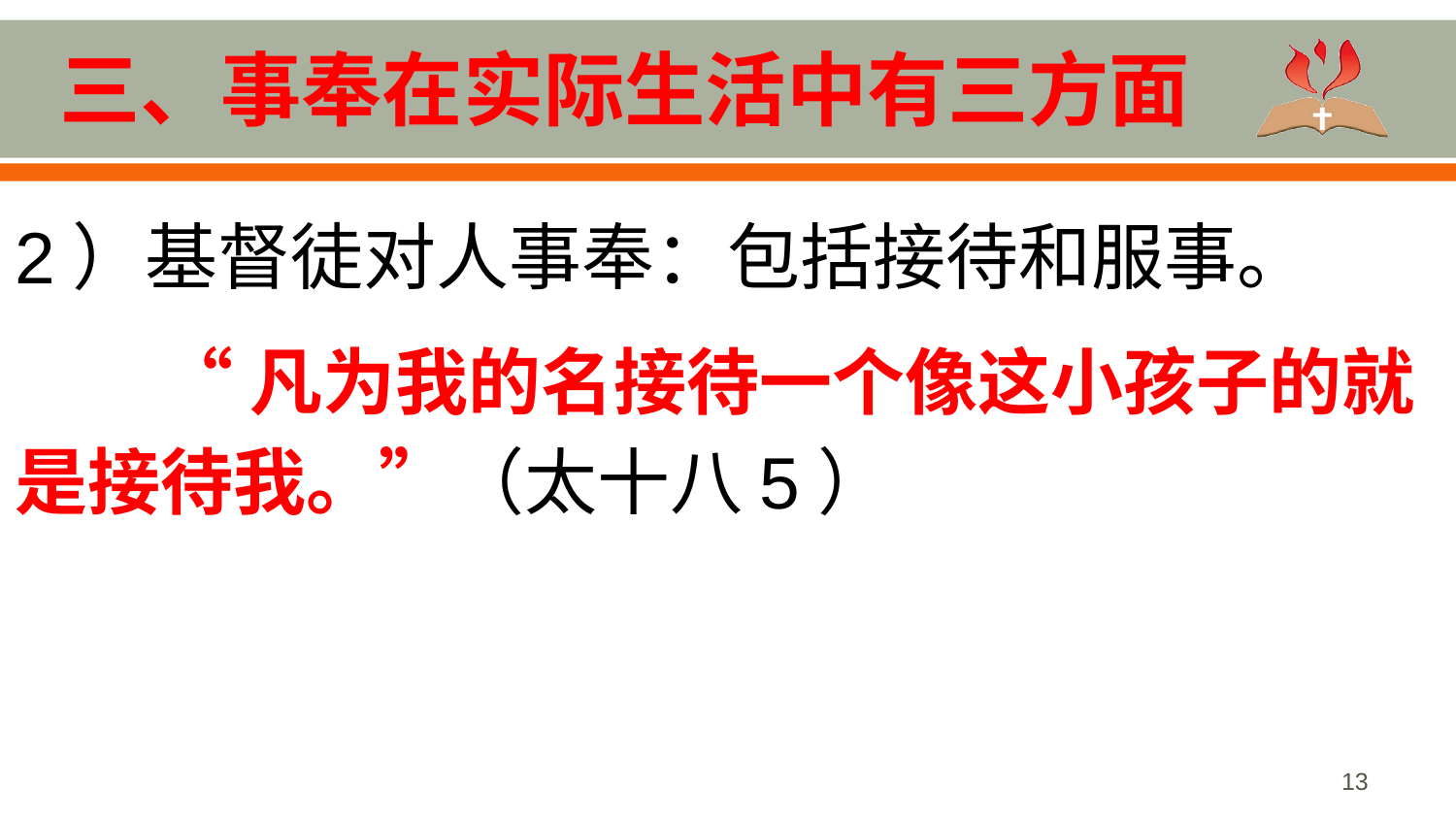

# 三、事奉在实际生活中有三方面
2）基督徒对人事奉：包括接待和服事。
“凡为我的名接待一个像这小孩子的就是接待我。”（太十八5）

13